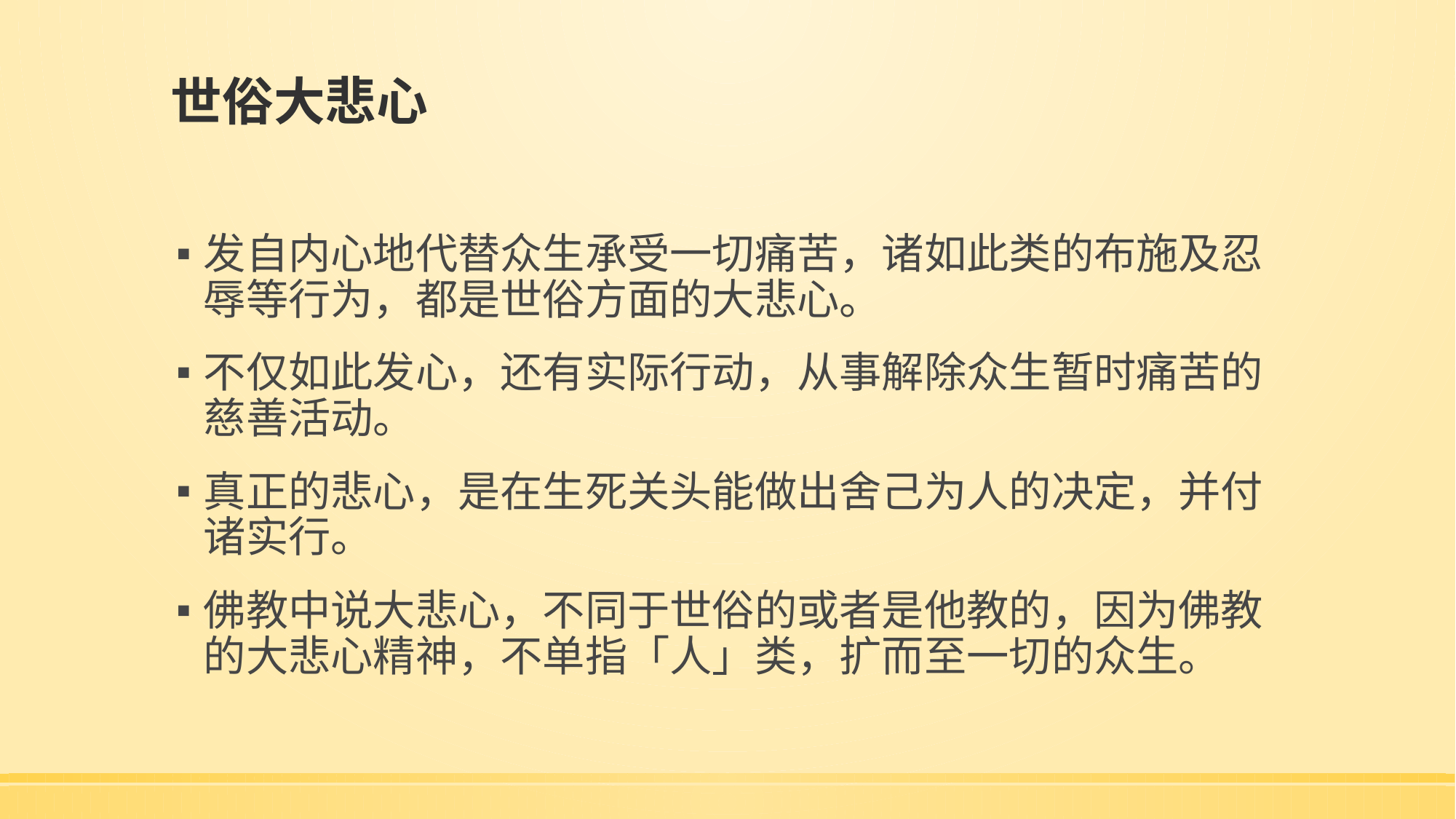

# 世俗大悲心
发自内心地代替众生承受一切痛苦，诸如此类的布施及忍辱等行为，都是世俗方面的大悲心。
不仅如此发心，还有实际行动，从事解除众生暂时痛苦的慈善活动。
真正的悲心，是在生死关头能做出舍己为人的决定，并付诸实行。
佛教中说大悲心，不同于世俗的或者是他教的，因为佛教的大悲心精神，不单指「人」类，扩而至一切的众生。